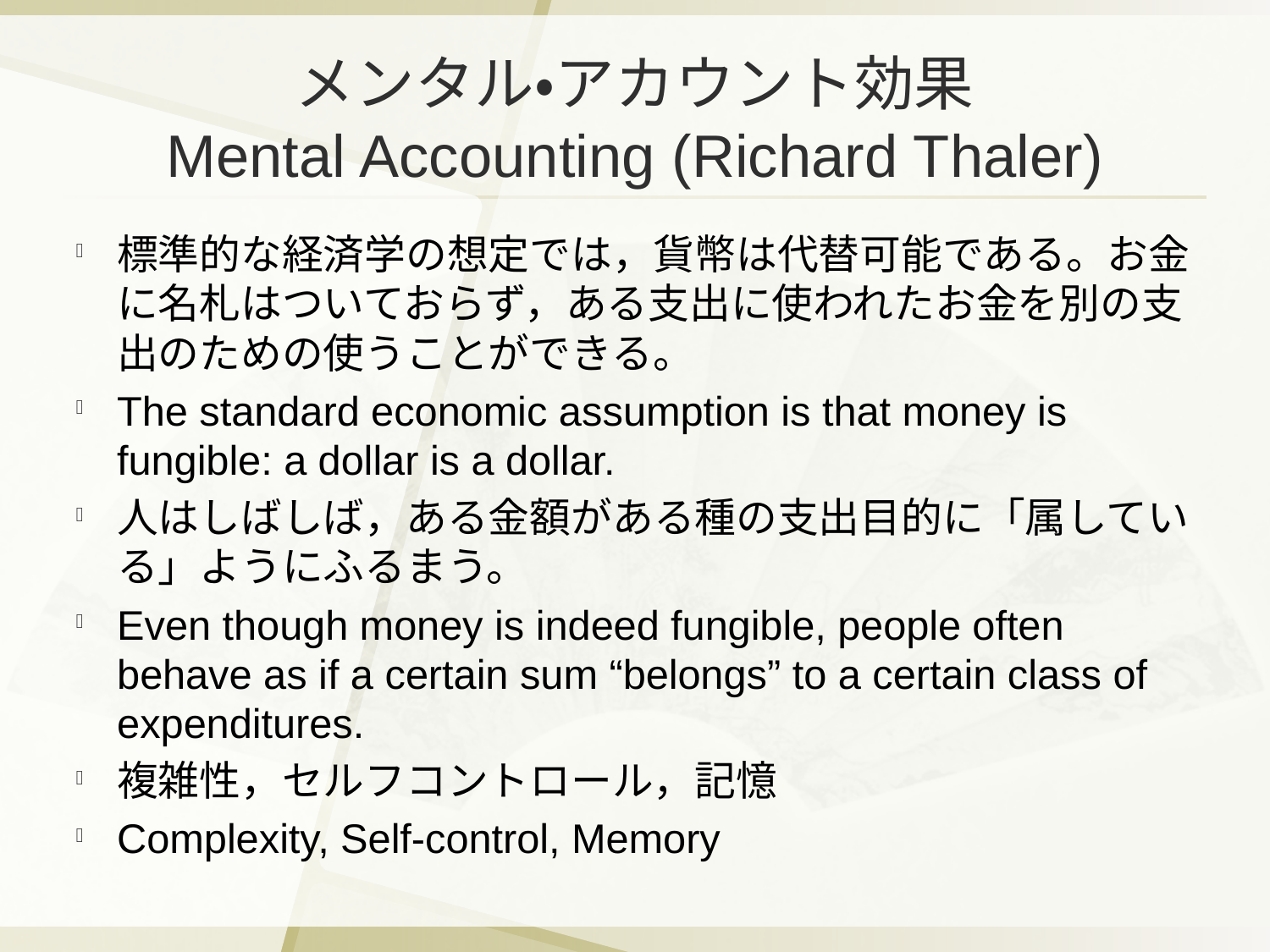

# メンタル・アカウント効果 Mental Accounting (Richard Thaler)
標準的な経済学の想定では，貨幣は代替可能である。お金に名札はついておらず，ある支出に使われたお金を別の支出のための使うことができる。
The standard economic assumption is that money is fungible: a dollar is a dollar.
人はしばしば，ある金額がある種の支出目的に「属している」ようにふるまう。
Even though money is indeed fungible, people often behave as if a certain sum “belongs” to a certain class of expenditures.
複雑性，セルフコントロール，記憶
Complexity, Self-control, Memory